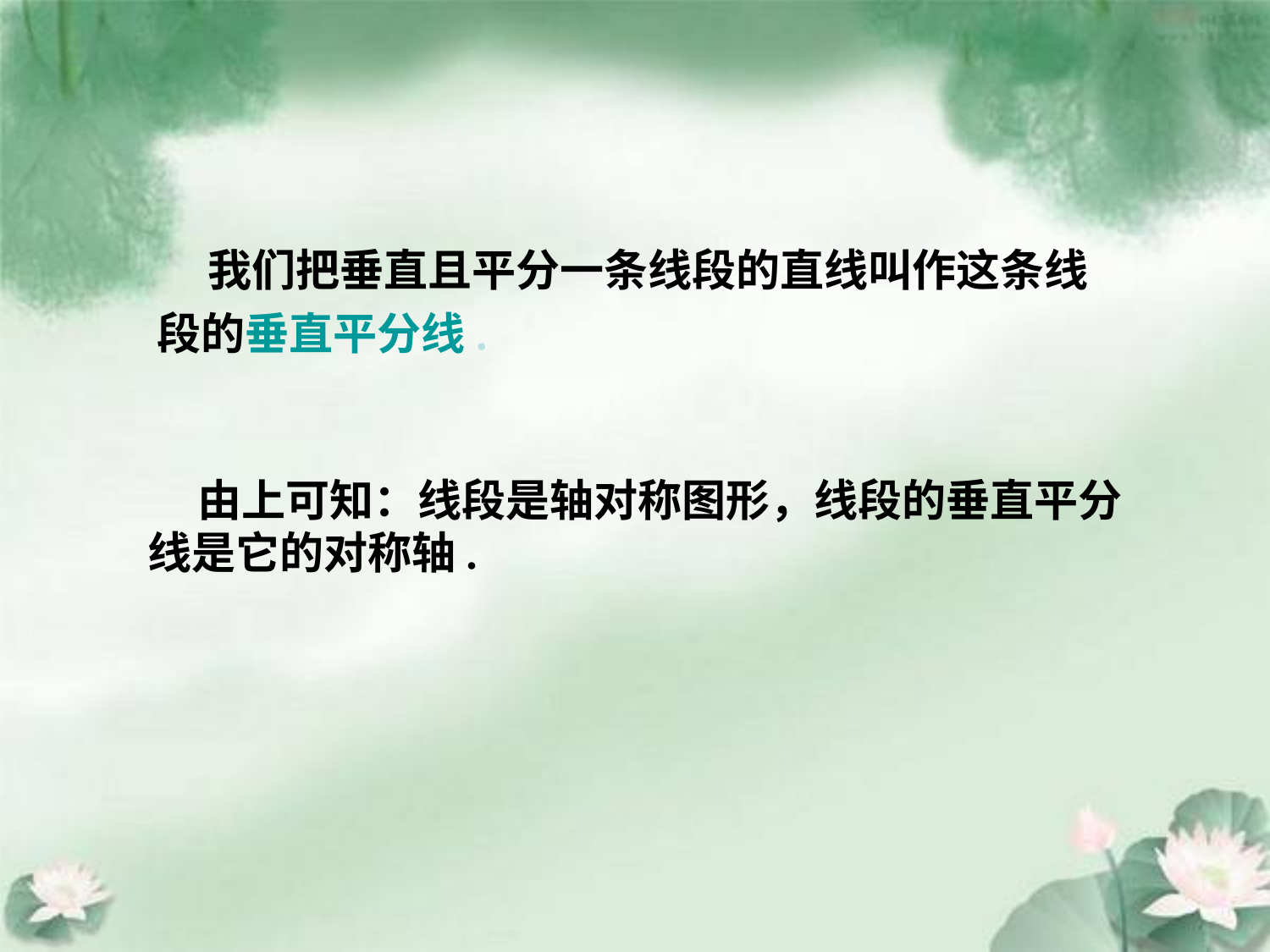

我们把垂直且平分一条线段的直线叫作这条线段的垂直平分线.
    由上可知：线段是轴对称图形，线段的垂直平分线是它的对称轴.